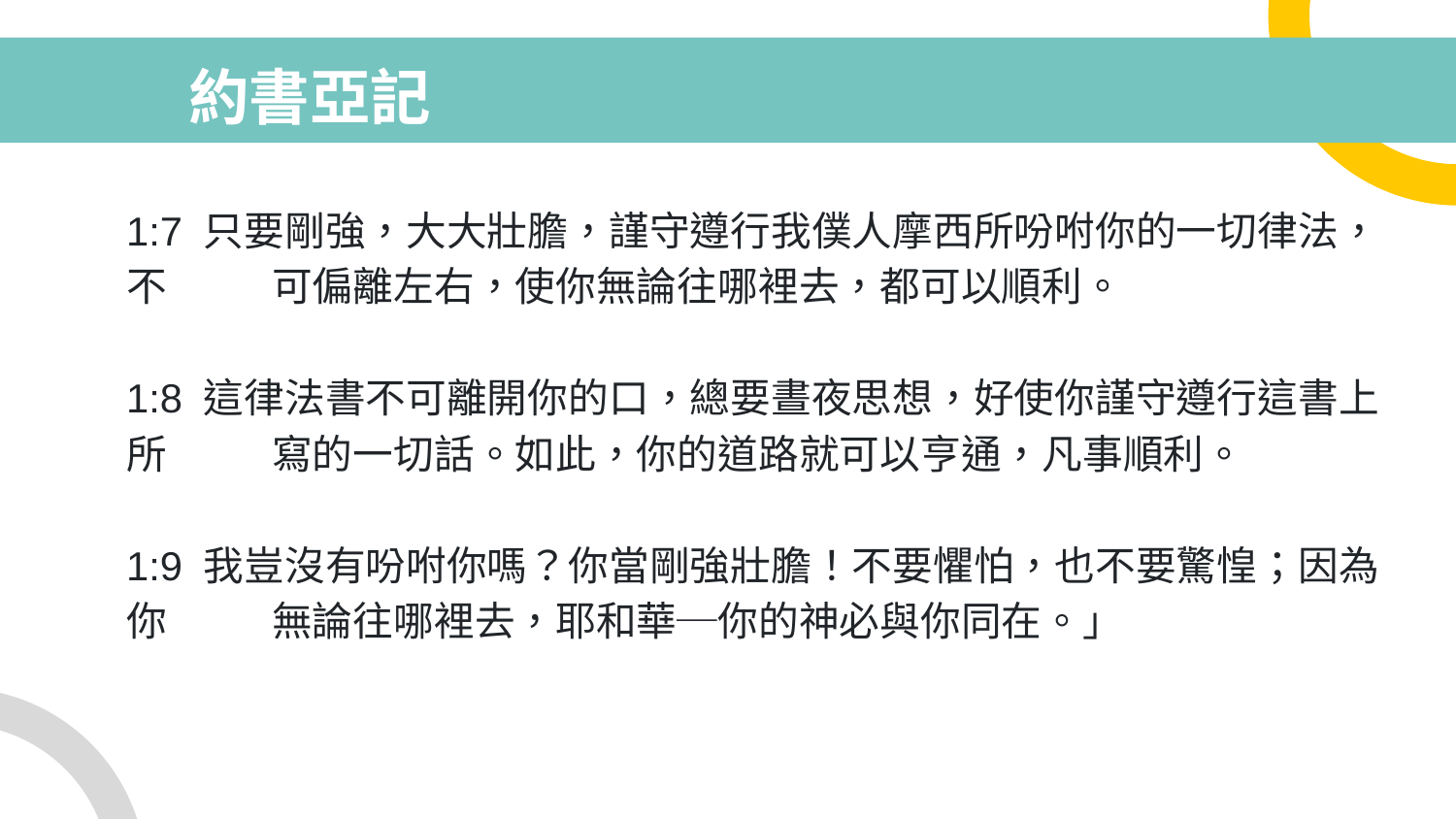

# 約書亞記
1:7 只要剛強，大大壯膽，謹守遵行我僕人摩西所吩咐你的一切律法，不	可偏離左右，使你無論往哪裡去，都可以順利。

1:8 這律法書不可離開你的口，總要晝夜思想，好使你謹守遵行這書上所	寫的一切話。如此，你的道路就可以亨通，凡事順利。

1:9 我豈沒有吩咐你嗎？你當剛強壯膽！不要懼怕，也不要驚惶；因為你	無論往哪裡去，耶和華─你的神必與你同在。」